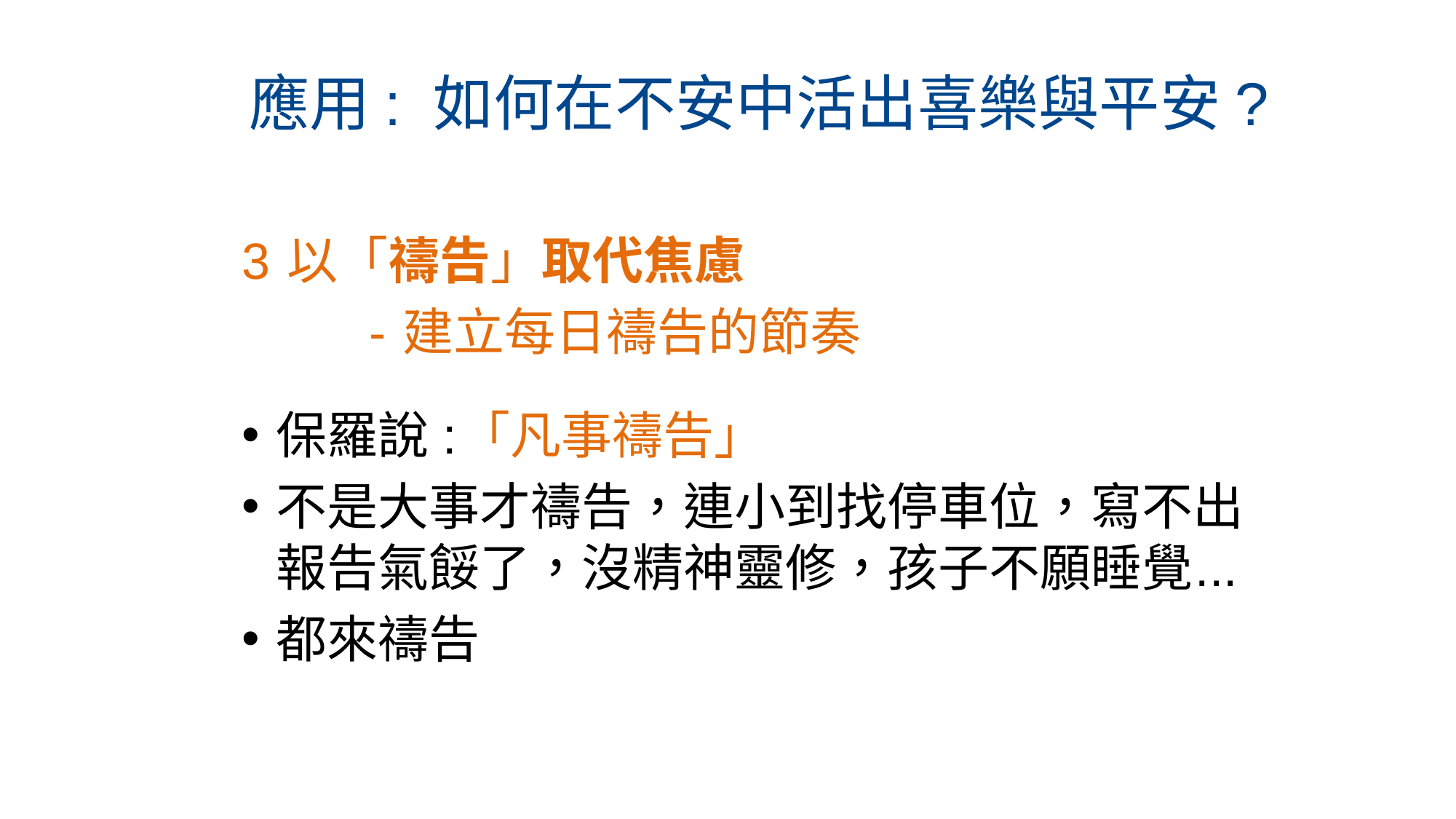

# 應用: 如何在不安中活出喜樂與平安?

3 以「禱告」取代焦慮
         - 建立每日禱告的節奏

保羅說 :「凡事禱告」
不是大事才禱告，連小到找停車位，寫不出報告氣餒了，沒精神靈修，孩子不願睡覺...
都來禱告